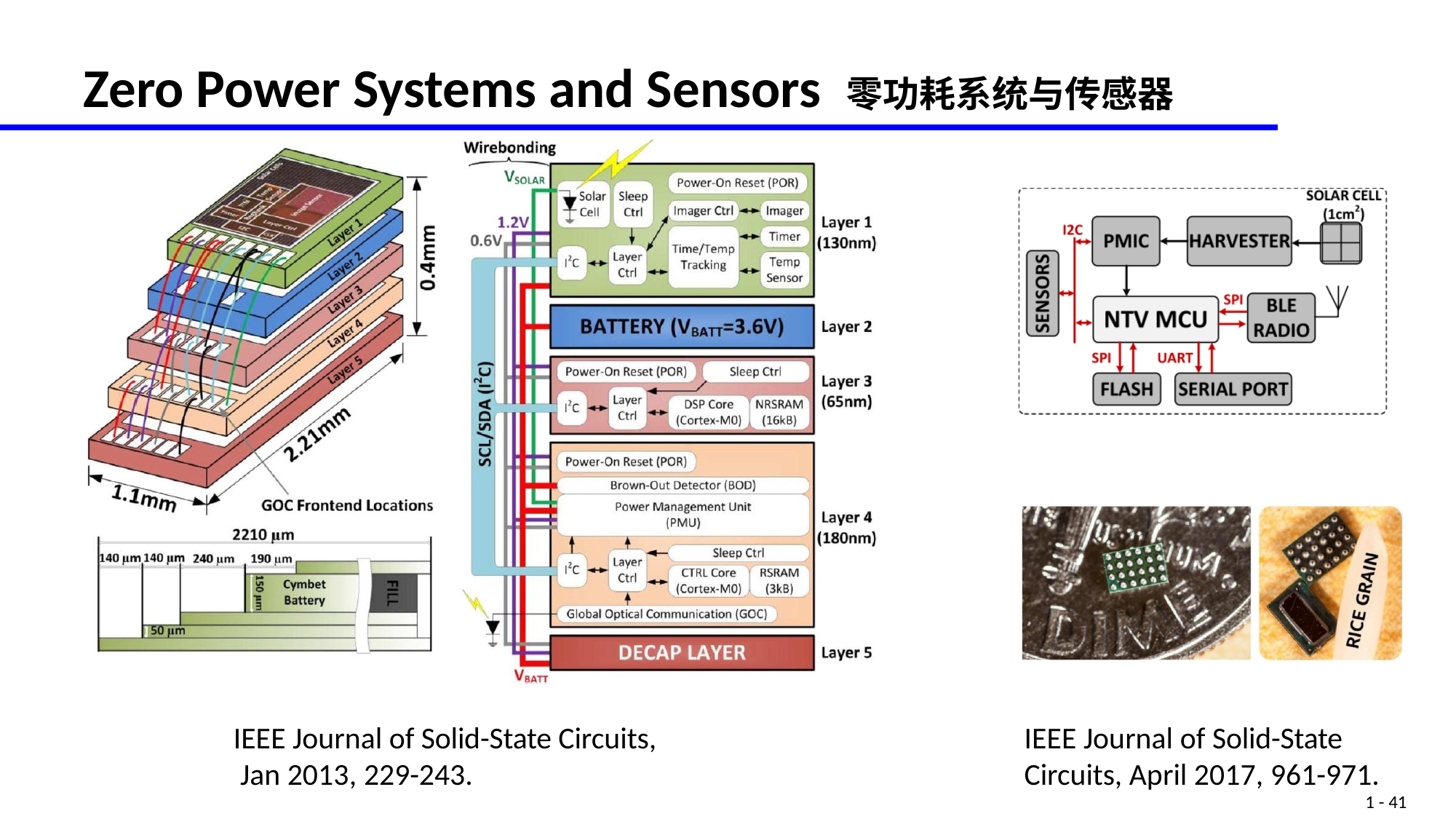

# Zero Power Systems and Sensors 零功耗系统与传感器

IEEE Journal of Solid-State Circuits,  Jan 2013, 229-243.
IEEE Journal of Solid-State  Circuits, April 2017, 961-971.
1 - 41